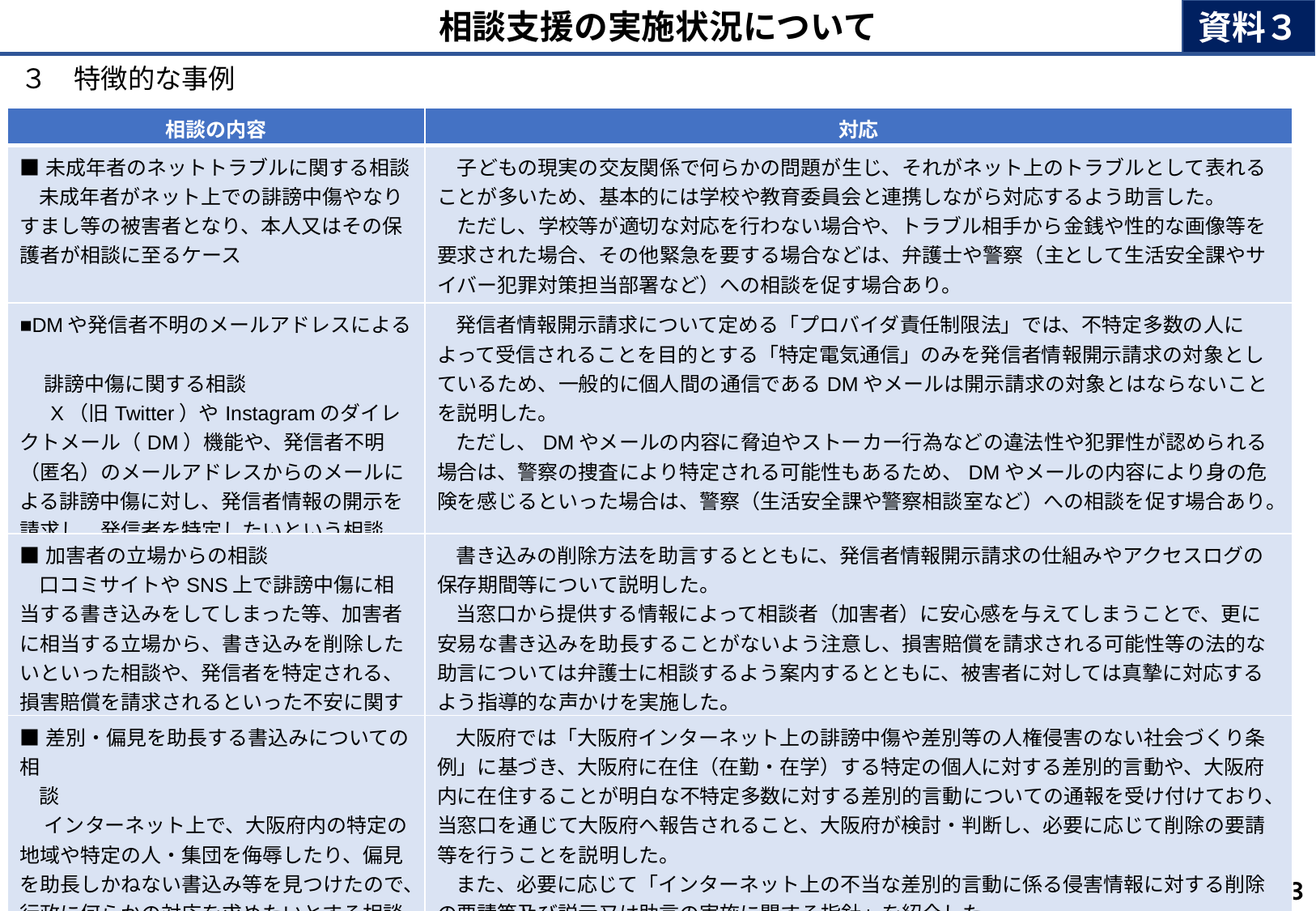

資料３
相談支援の実施状況について
３　特徴的な事例
| 相談の内容 | 対応 |
| --- | --- |
| ■未成年者のネットトラブルに関する相談 未成年者がネット上での誹謗中傷やなりすまし等の被害者となり、本人又はその保護者が相談に至るケース | 子どもの現実の交友関係で何らかの問題が生じ、それがネット上のトラブルとして表れることが多いため、基本的には学校や教育委員会と連携しながら対応するよう助言した。 　ただし、学校等が適切な対応を行わない場合や、トラブル相手から金銭や性的な画像等を要求された場合、その他緊急を要する場合などは、弁護士や警察（主として生活安全課やサイバー犯罪対策担当部署など）への相談を促す場合あり。 |
| ■DMや発信者不明のメールアドレスによる　 　 誹謗中傷に関する相談　 　 X（旧Twitter）やInstagramのダイレクトメール（DM）機能や、発信者不明（匿名）のメールアドレスからのメールによる誹謗中傷に対し、発信者情報の開示を請求し、発信者を特定したいという相談 | 発信者情報開示請求について定める「プロバイダ責任制限法」では、不特定多数の人によって受信されることを目的とする「特定電気通信」のみを発信者情報開示請求の対象としているため、一般的に個人間の通信であるDMやメールは開示請求の対象とはならないことを説明した。 ただし、DMやメールの内容に脅迫やストーカー行為などの違法性や犯罪性が認められる場合は、警察の捜査により特定される可能性もあるため、DMやメールの内容により身の危険を感じるといった場合は、警察（生活安全課や警察相談室など）への相談を促す場合あり。 |
| ■加害者の立場からの相談 口コミサイトやSNS上で誹謗中傷に相当する書き込みをしてしまった等、加害者に相当する立場から、書き込みを削除したいといった相談や、発信者を特定される、損害賠償を請求されるといった不安に関する相談 | 書き込みの削除方法を助言するとともに、発信者情報開示請求の仕組みやアクセスログの保存期間等について説明した。 当窓口から提供する情報によって相談者（加害者）に安心感を与えてしまうことで、更に安易な書き込みを助長することがないよう注意し、損害賠償を請求される可能性等の法的な助言については弁護士に相談するよう案内するとともに、被害者に対しては真摯に対応するよう指導的な声かけを実施した。 |
| ■差別・偏見を助長する書込みについての相 談 　 インターネット上で、大阪府内の特定の地域や特定の人・集団を侮辱したり、偏見を助長しかねない書込み等を見つけたので、行政に何らかの対応を求めたいとする相談 | 大阪府では「大阪府インターネット上の誹謗中傷や差別等の人権侵害のない社会づくり条例」に基づき、大阪府に在住（在勤・在学）する特定の個人に対する差別的言動や、大阪府内に在住することが明白な不特定多数に対する差別的言動についての通報を受け付けており、当窓口を通じて大阪府へ報告されること、大阪府が検討・判断し、必要に応じて削除の要請等を行うことを説明した。 また、必要に応じて「インターネット上の不当な差別的言動に係る侵害情報に対する削除の要請等及び説示又は助言の実施に関する指針」を紹介した。 |
３